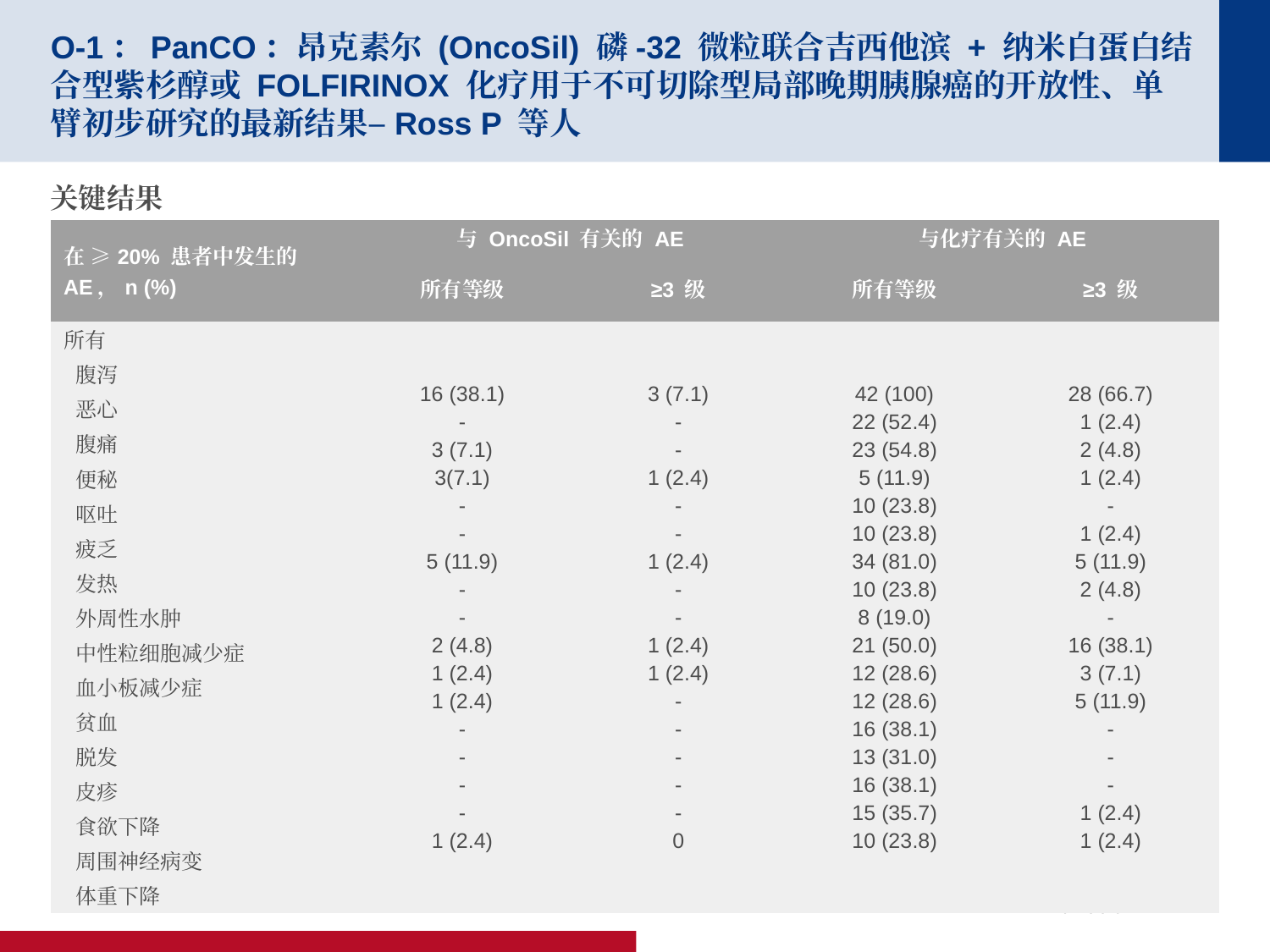

# O-1：PanCO：昂克素尔 (OncoSil) 磷-32 微粒联合吉西他滨 + 纳米白蛋白结合型紫杉醇或 FOLFIRINOX 化疗用于不可切除型局部晚期胰腺癌的开放性、单臂初步研究的最新结果–Ross P 等人
关键结果
33% 的 AE 发生在 OncoSil 之前，对比 67% 的发生在植入之后，而有 6% 与 94% 分别归因于 OncoSil 器械和/或植入术与化疗
| 在 ≥20% 患者中发生的 AE，n (%) | 与 OncoSil 有关的 AE |  | 与化疗有关的 AE |  |
| --- | --- | --- | --- | --- |
|  | 所有等级 | ≥3 级 | 所有等级 | ≥3 级 |
| 所有 腹泻 恶心 腹痛 便秘 呕吐 疲乏 发热 外周性水肿 中性粒细胞减少症 血小板减少症 贫血 脱发 皮疹 食欲下降 周围神经病变 体重下降 | 16 (38.1) - 3 (7.1) 3(7.1) - - 5 (11.9) - - 2 (4.8) 1 (2.4) 1 (2.4) - - - - 1 (2.4) | 3 (7.1) - - 1 (2.4) - - 1 (2.4) - - 1 (2.4) 1 (2.4) - - - - - 0 | 42 (100) 22 (52.4) 23 (54.8) 5 (11.9) 10 (23.8) 10 (23.8) 34 (81.0) 10 (23.8) 8 (19.0) 21 (50.0) 12 (28.6) 12 (28.6) 16 (38.1) 13 (31.0) 16 (38.1) 15 (35.7) 10 (23.8) | 28 (66.7) 1 (2.4) 2 (4.8) 1 (2.4) - 1 (2.4) 5 (11.9) 2 (4.8) - 16 (38.1) 3 (7.1) 5 (11.9) - - - 1 (2.4) 1 (2.4) |
Ross P, et al.Ann Oncol 2020;31(suppl):abstr O-1